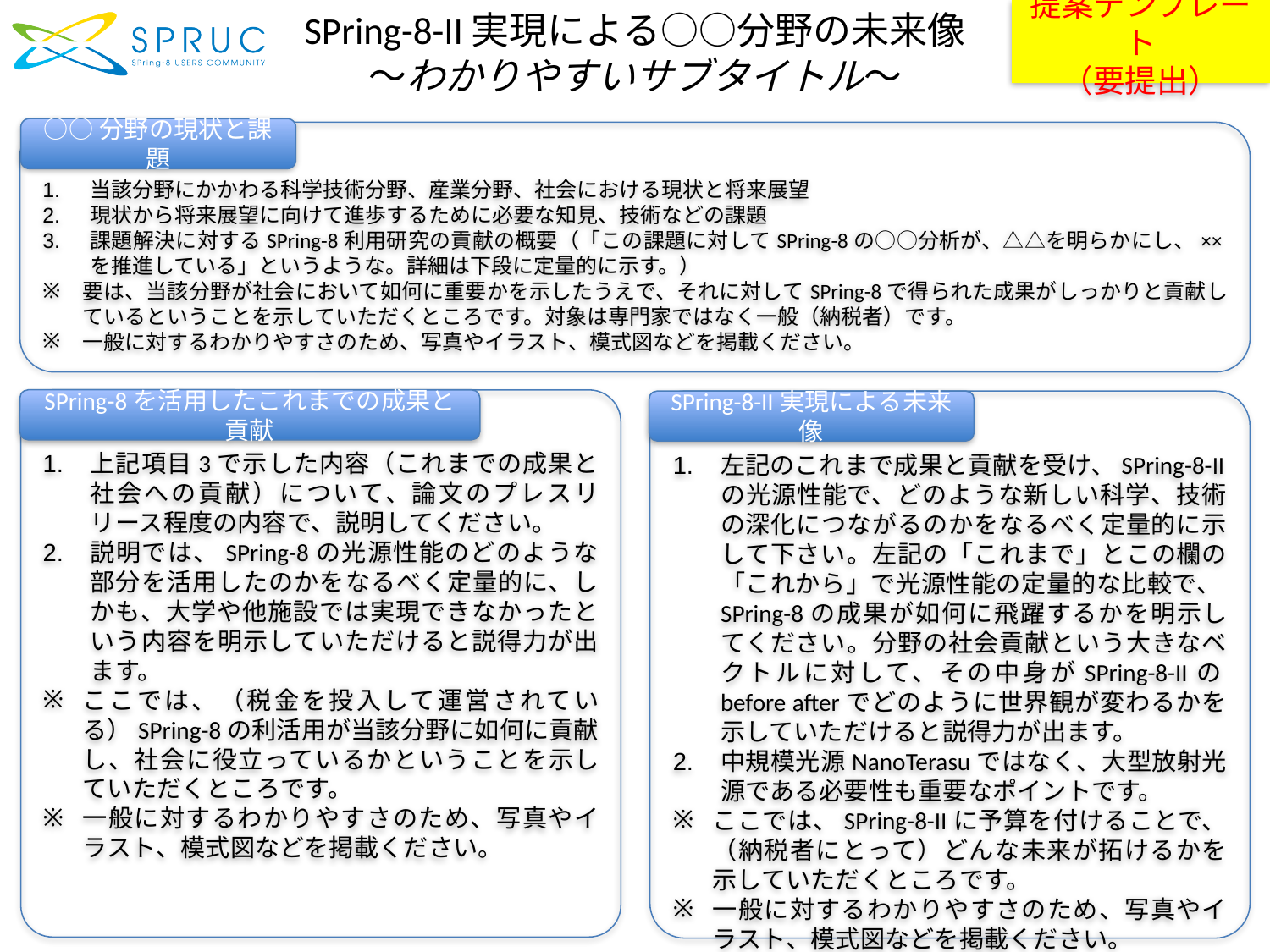

SPring-8-II実現による○○分野の未来像
～わかりやすいサブタイトル～
提案テンプレート
（要提出）
○○分野の現状と課題

当該分野にかかわる科学技術分野、産業分野、社会における現状と将来展望
現状から将来展望に向けて進歩するために必要な知見、技術などの課題
課題解決に対するSPring-8利用研究の貢献の概要（「この課題に対してSPring-8の○○分析が、△△を明らかにし、××を推進している」というような。詳細は下段に定量的に示す。）
要は、当該分野が社会において如何に重要かを示したうえで、それに対してSPring-8で得られた成果がしっかりと貢献しているということを示していただくところです。対象は専門家ではなく一般（納税者）です。
一般に対するわかりやすさのため、写真やイラスト、模式図などを掲載ください。

上記項目3で示した内容（これまでの成果と社会への貢献）について、論文のプレスリリース程度の内容で、説明してください。
説明では、SPring-8の光源性能のどのような部分を活用したのかをなるべく定量的に、しかも、大学や他施設では実現できなかったという内容を明示していただけると説得力が出ます。
ここでは、（税金を投入して運営されている）SPring-8の利活用が当該分野に如何に貢献し、社会に役立っているかということを示していただくところです。
一般に対するわかりやすさのため、写真やイラスト、模式図などを掲載ください。
SPring-8を活用したこれまでの成果と貢献
SPring-8-II実現による未来像

左記のこれまで成果と貢献を受け、SPring-8-IIの光源性能で、どのような新しい科学、技術の深化につながるのかをなるべく定量的に示して下さい。左記の「これまで」とこの欄の「これから」で光源性能の定量的な比較で、SPring-8の成果が如何に飛躍するかを明示してください。分野の社会貢献という大きなベクトルに対して、その中身がSPring-8-IIのbefore afterでどのように世界観が変わるかを示していただけると説得力が出ます。
中規模光源NanoTerasuではなく、大型放射光源である必要性も重要なポイントです。
ここでは、SPring-8-IIに予算を付けることで、（納税者にとって）どんな未来が拓けるかを示していただくところです。
一般に対するわかりやすさのため、写真やイラスト、模式図などを掲載ください。